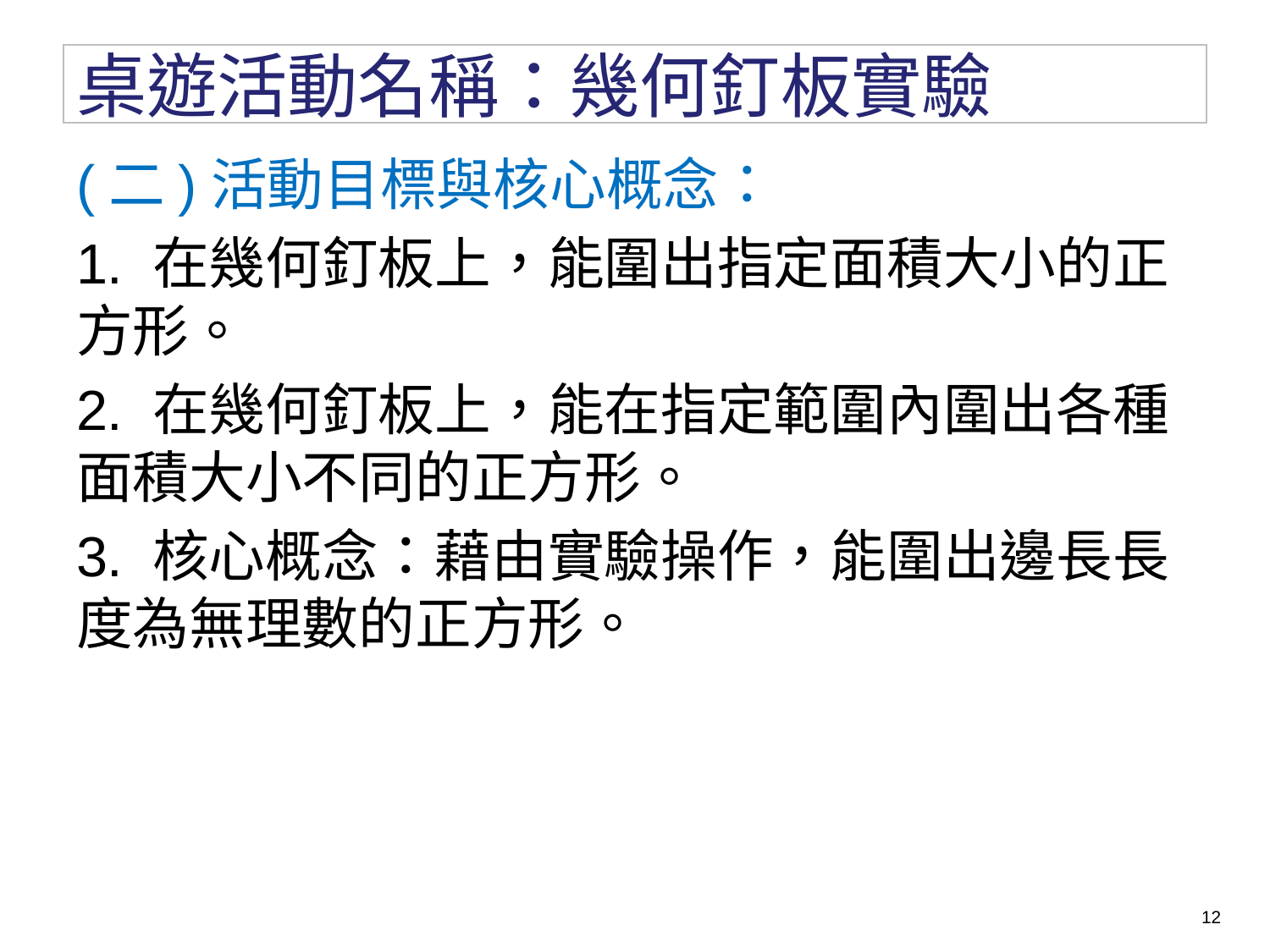

# 桌遊活動名稱：幾何釘板實驗
(二)活動目標與核心概念：
1. 在幾何釘板上，能圍出指定面積大小的正方形。
2. 在幾何釘板上，能在指定範圍內圍出各種面積大小不同的正方形。
3. 核心概念：藉由實驗操作，能圍出邊長長度為無理數的正方形。
12